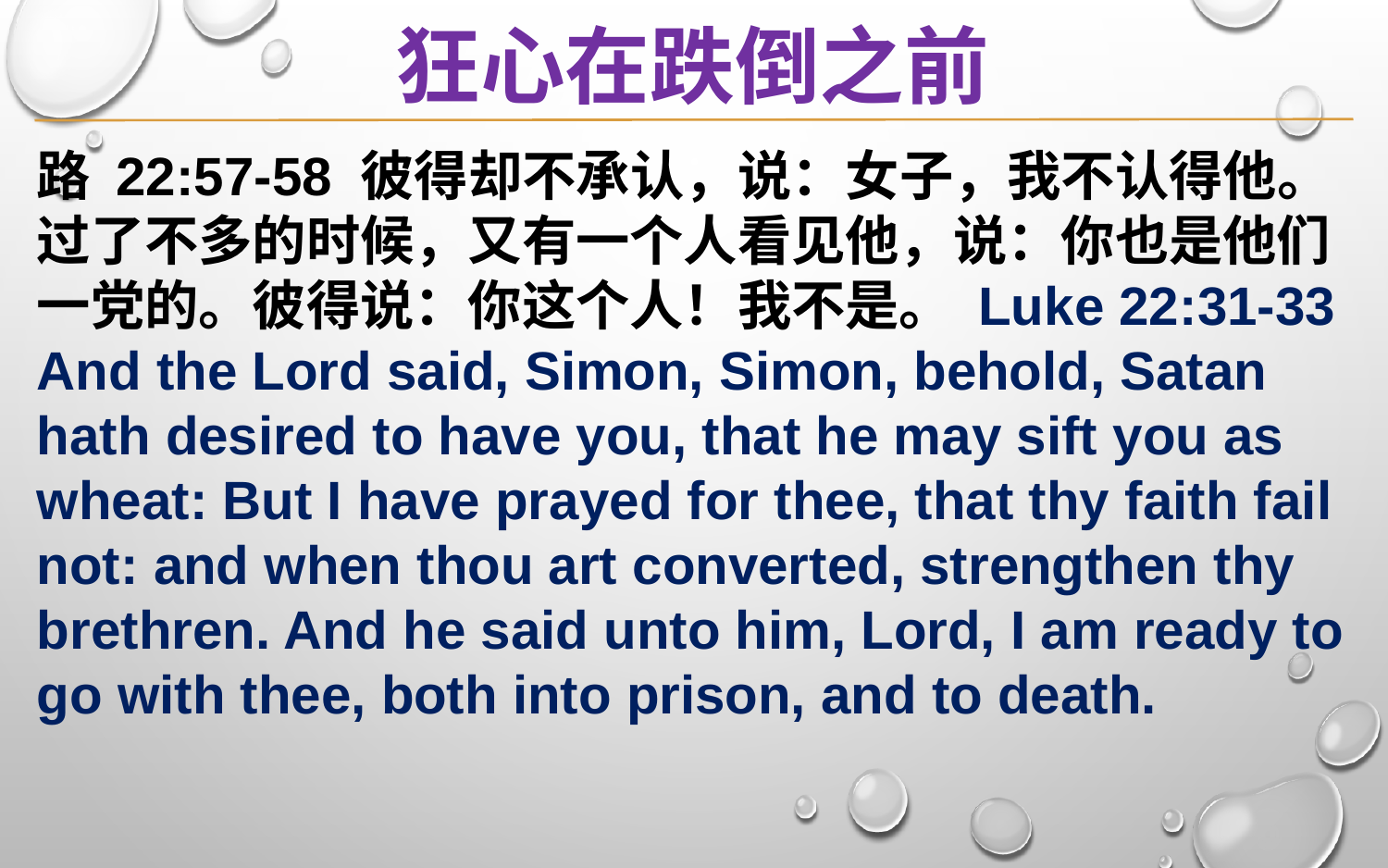

狂心在跌倒之前
路 22:57-58 彼得却不承认，说：女子，我不认得他。 过了不多的时候，又有一个人看见他，说：你也是他们一党的。彼得说：你这个人！我不是。 Luke 22:31-33 And the Lord said, Simon, Simon, behold, Satan hath desired to have you, that he may sift you as wheat: But I have prayed for thee, that thy faith fail not: and when thou art converted, strengthen thy brethren. And he said unto him, Lord, I am ready to go with thee, both into prison, and to death.